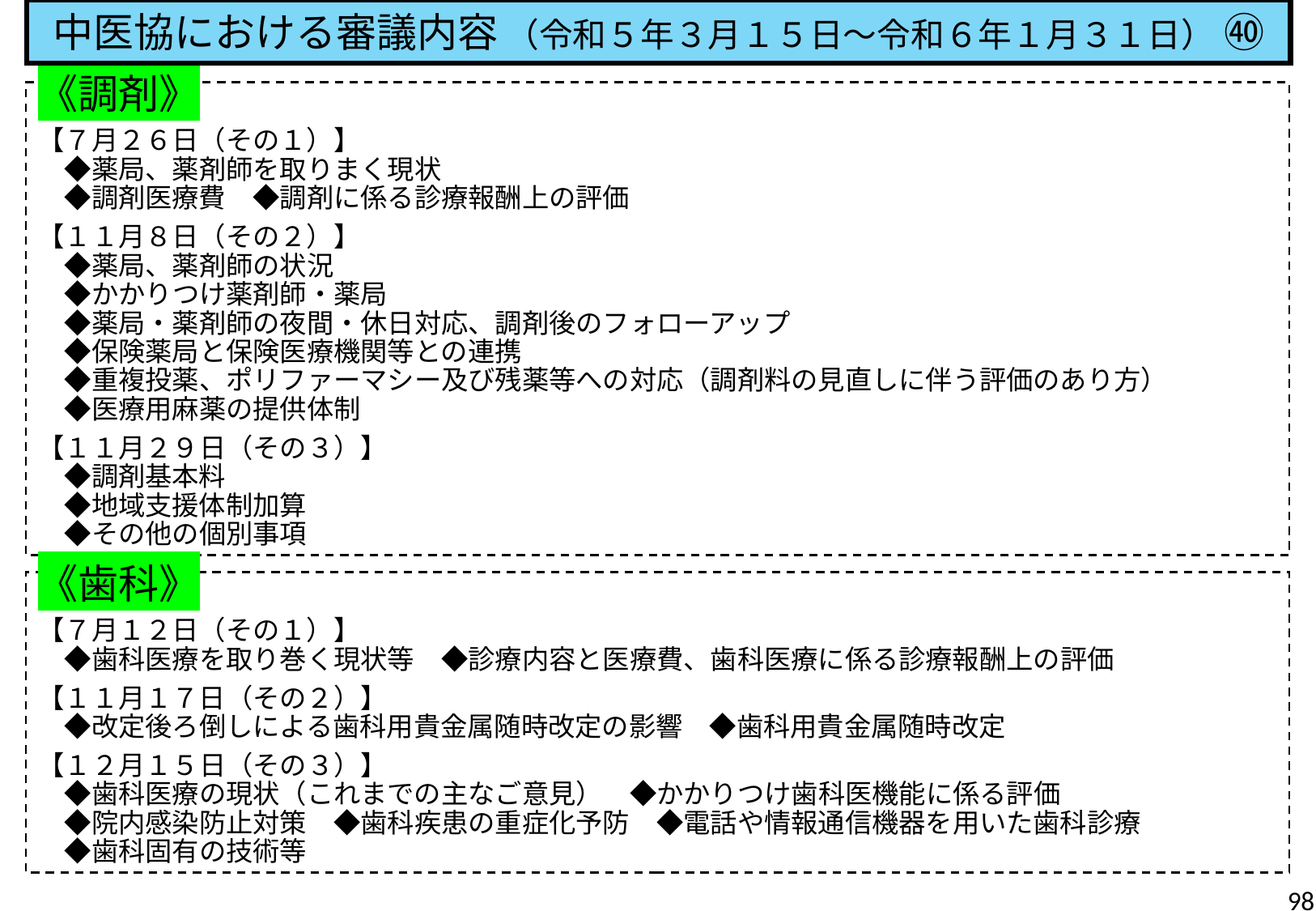

中医協における審議内容 （令和５年３月１５日～令和６年１月３１日） ㊵
《調剤》
【７月２６日（その１）】
　◆薬局、薬剤師を取りまく現状
　◆調剤医療費　◆調剤に係る診療報酬上の評価
【１１月８日（その２）】
　◆薬局、薬剤師の状況
　◆かかりつけ薬剤師・薬局
　◆薬局・薬剤師の夜間・休日対応、調剤後のフォローアップ
　◆保険薬局と保険医療機関等との連携
　◆重複投薬、ポリファーマシー及び残薬等への対応（調剤料の見直しに伴う評価のあり方）
　◆医療用麻薬の提供体制
【１１月２９日（その３）】
　◆調剤基本料
　◆地域支援体制加算
　◆その他の個別事項
《歯科》
【７月１２日（その１）】
　◆歯科医療を取り巻く現状等　◆診療内容と医療費、歯科医療に係る診療報酬上の評価
【１１月１７日（その２）】
　◆改定後ろ倒しによる歯科用貴金属随時改定の影響　◆歯科用貴金属随時改定
【１２月１５日（その３）】
　◆歯科医療の現状（これまでの主なご意見）　◆かかりつけ歯科医機能に係る評価
　◆院内感染防止対策　◆歯科疾患の重症化予防　◆電話や情報通信機器を用いた歯科診療
　◆歯科固有の技術等
98